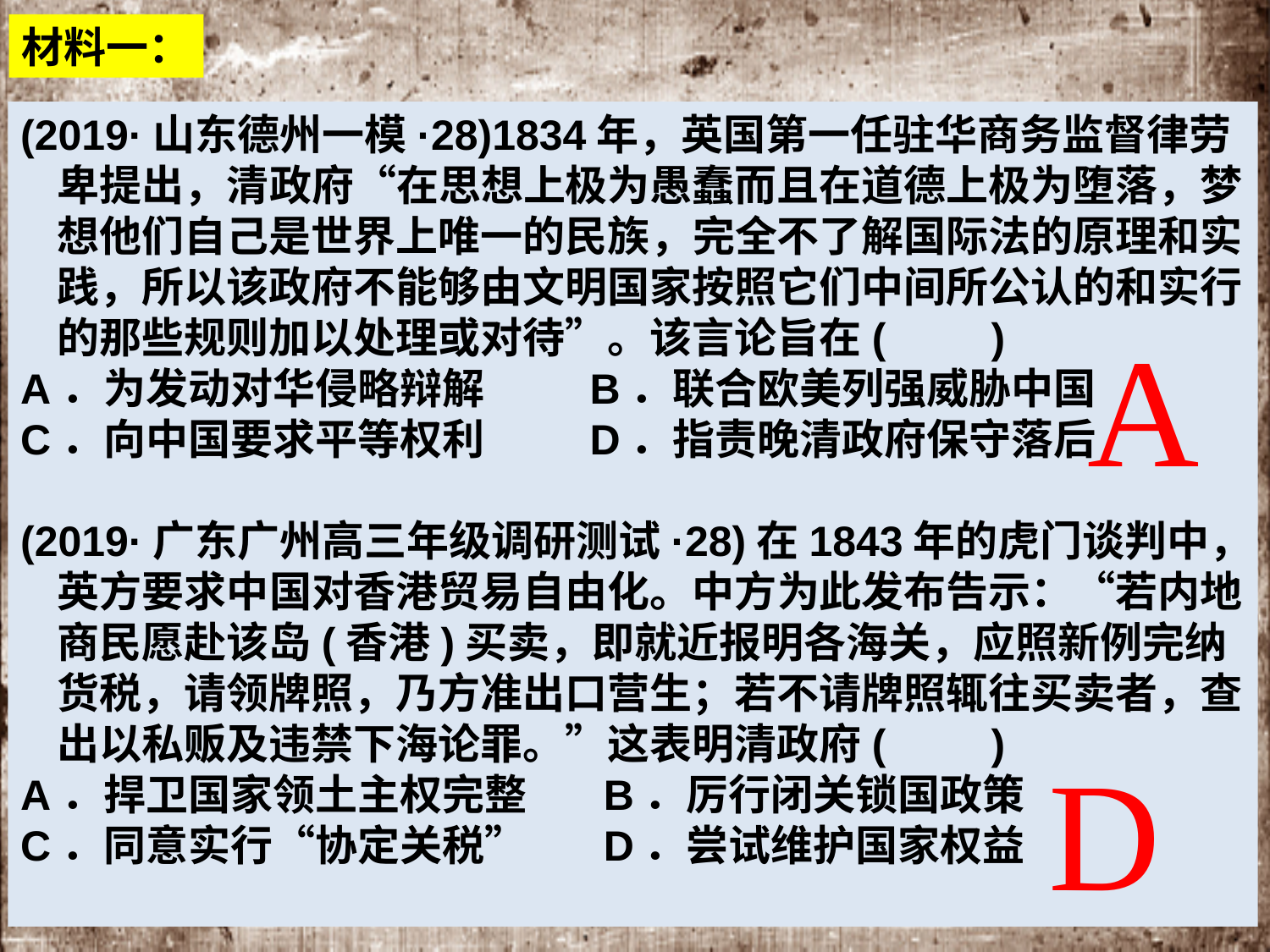

材料一：
(2019·山东德州一模·28)1834年，英国第一任驻华商务监督律劳卑提出，清政府“在思想上极为愚蠢而且在道德上极为堕落，梦想他们自己是世界上唯一的民族，完全不了解国际法的原理和实践，所以该政府不能够由文明国家按照它们中间所公认的和实行的那些规则加以处理或对待”。该言论旨在(　　)
A．为发动对华侵略辩解          B．联合欧美列强威胁中国
C．向中国要求平等权利          D．指责晚清政府保守落后

(2019·广东广州高三年级调研测试·28)在1843年的虎门谈判中，英方要求中国对香港贸易自由化。中方为此发布告示：“若内地商民愿赴该岛(香港)买卖，即就近报明各海关，应照新例完纳货税，请领牌照，乃方准出口营生；若不请牌照辄往买卖者，查出以私贩及违禁下海论罪。”这表明清政府(　　)
A．捍卫国家领土主权完整       B．厉行闭关锁国政策
C．同意实行“协定关税”       D．尝试维护国家权益

|  | 型制 | 枪长 | 弹丸重量 | 射程 | 射速 | 枪刺装置 |
| --- | --- | --- | --- | --- | --- | --- |
| 中方 | 鸟枪（火绳枪） | 2米 | 弹丸1钱 火药3钱 | 100米 | 1至2发每分钟 | 无 |
| 英 | 伯克式前装滑膛燧发枪 | 1.1米 | 35克 | 200米 | 2至3发每分钟 | 有 |
| 方 | 布伦威克式前装滑膛击发枪 | 1.4米 | 53克 | 300米 | 3至4发每分钟 | 有 |
反映了农耕文明与工业文明的差距、封建制度与资本主义制度的差距，是双方科技（生产力）的巨大差距。
A
材料二：夷兵除枪炮之外，击刺步伐俱非所娴，而腿足裹缠，结束严密，屈伸皆所不便，若至岸上更无能为，是其强非不可制也。
                                                                               ——《林则徐集•奏稿》
材料三：清军主帅杨芳看到夷炮威力在我炮之上，认定“必有邪教善术者伏其内”，于是“传令遍收所近妇女溺器”作为制胜法宝。他将这些马桶平放在一排排木筏上，以马桶口面对敌舰冲去，以破邪术。
                                                                   ——摘自雷颐《历史：何以至此》
材料二、三反映了清军统帅的什么问题？

D
反映了清军统帅愚昧、思想落后。
问题的根源是清政府长期地闭关自守、盲目自大。